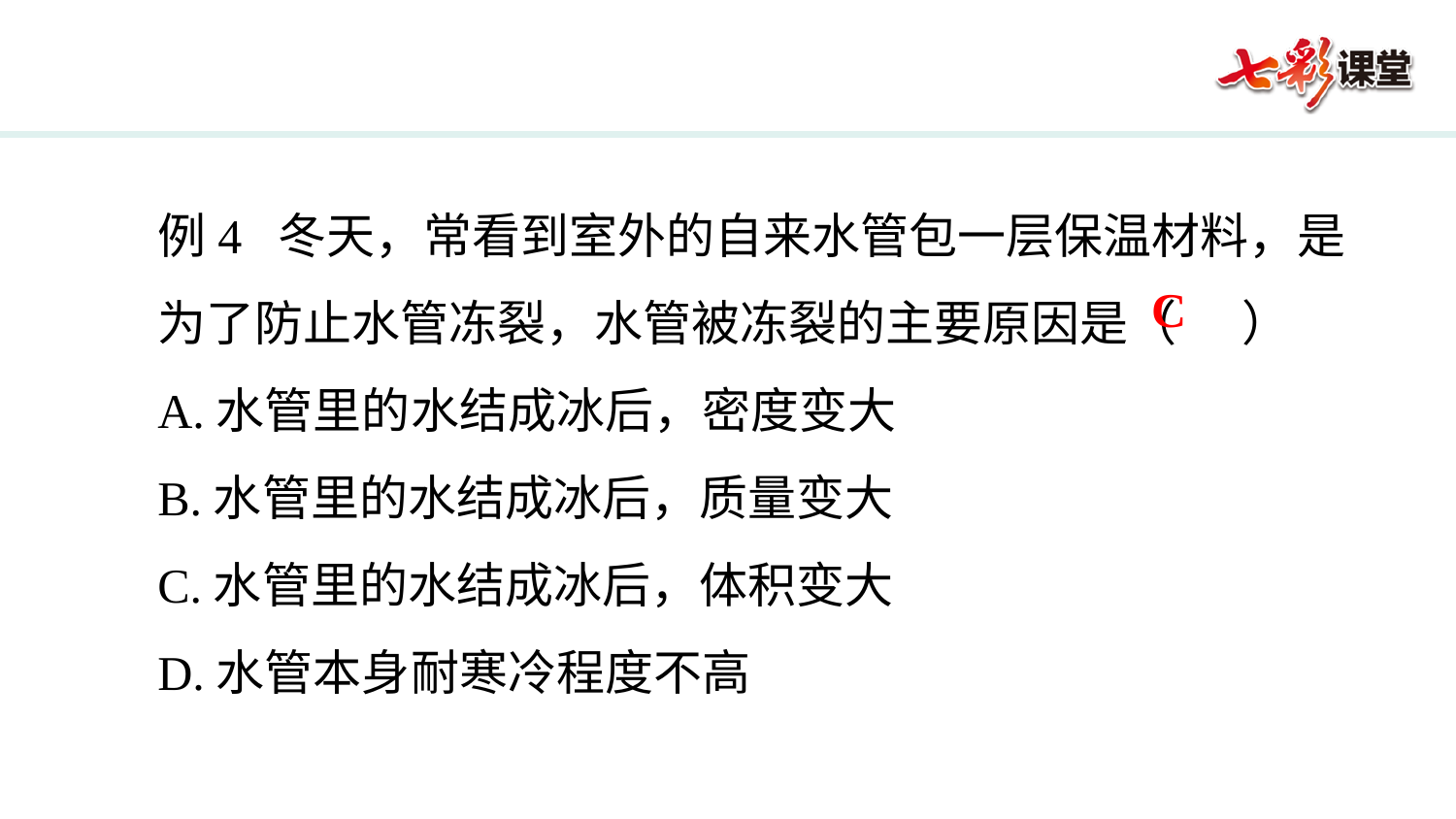

例4  冬天，常看到室外的自来水管包一层保温材料，是为了防止水管冻裂，水管被冻裂的主要原因是（      ）
A.水管里的水结成冰后，密度变大
B.水管里的水结成冰后，质量变大
C.水管里的水结成冰后，体积变大
D.水管本身耐寒冷程度不高
C